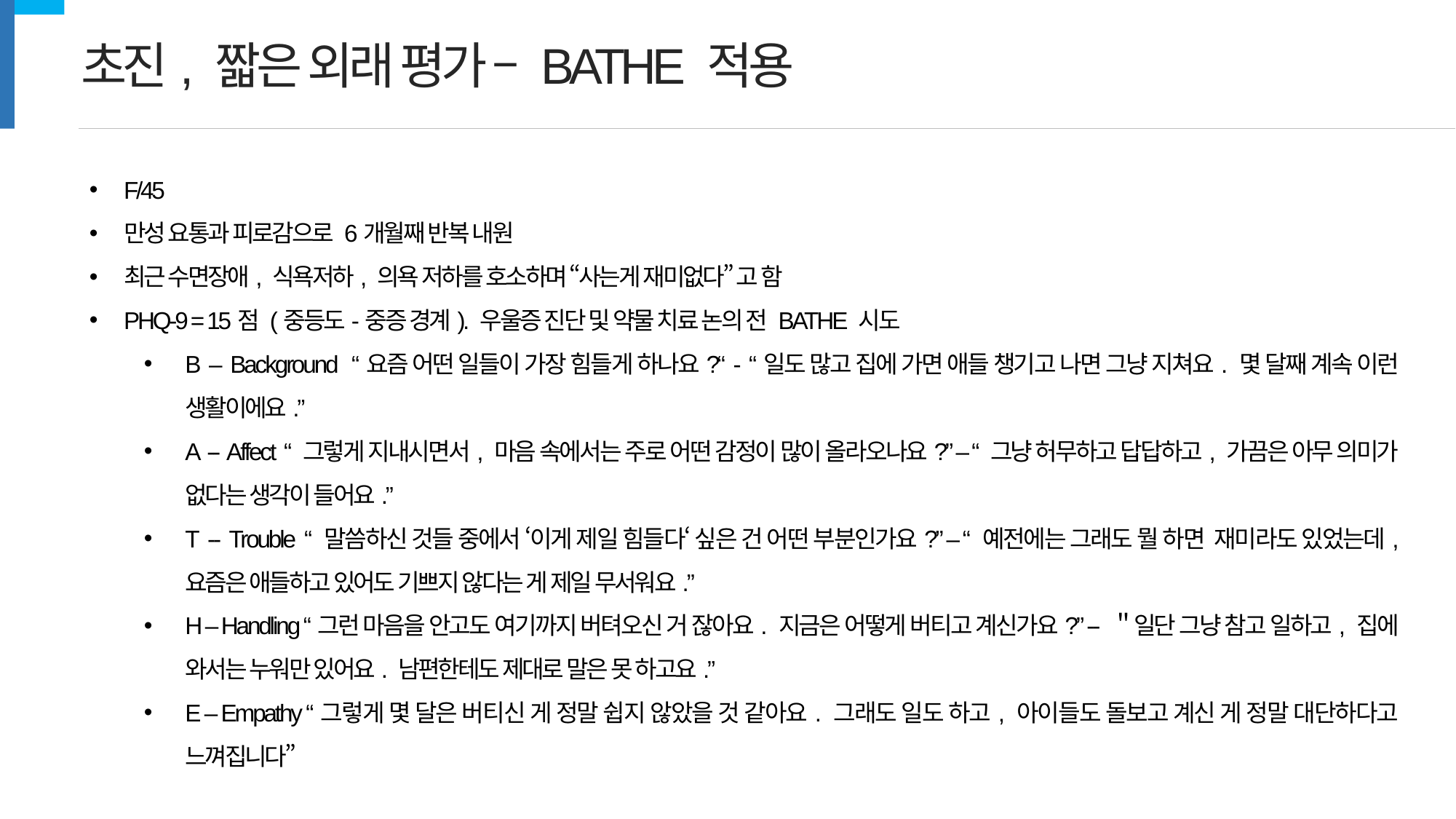

초진, 짧은 외래 평가 – BATHE 적용

F/45
만성 요통과 피로감으로 6개월째 반복 내원
최근 수면장애, 식욕저하, 의욕 저하를 호소하며 “사는게 재미없다” 고 함
PHQ-9 = 15점 (중등도-중증 경계). 우울증 진단 및 약물 치료 논의 전 BATHE 시도
B  –  Background   “요즘 어떤 일들이 가장 힘들게 하나요?“  -  “일도 많고 집에 가면 애들 챙기고 나면 그냥 지쳐요. 몇 달째 계속 이런 생활이에요.”
A  --  Affect  “ 그렇게 지내시면서, 마음 속에서는 주로 어떤 감정이 많이 올라오나요?” – “ 그냥 허무하고 답답하고, 가끔은 아무 의미가 없다는 생각이 들어요.”
T  --  Trouble  “ 말씀하신 것들 중에서 ‘이게 제일 힘들다‘ 싶은 건 어떤 부분인가요?” – “ 예전에는 그래도 뭘 하면  재미라도 있었는데, 요즘은 애들하고 있어도 기쁘지 않다는 게 제일 무서워요.”
H – Handling “그런 마음을 안고도 여기까지 버텨오신 거 잖아요. 지금은 어떻게 버티고 계신가요?” -- ＂일단 그냥 참고 일하고, 집에 와서는 누워만 있어요. 남편한테도 제대로 말은 못 하고요.”
E – Empathy “그렇게 몇 달은 버티신 게 정말 쉽지 않았을 것 같아요. 그래도 일도 하고, 아이들도 돌보고 계신 게 정말 대단하다고 느껴집니다”